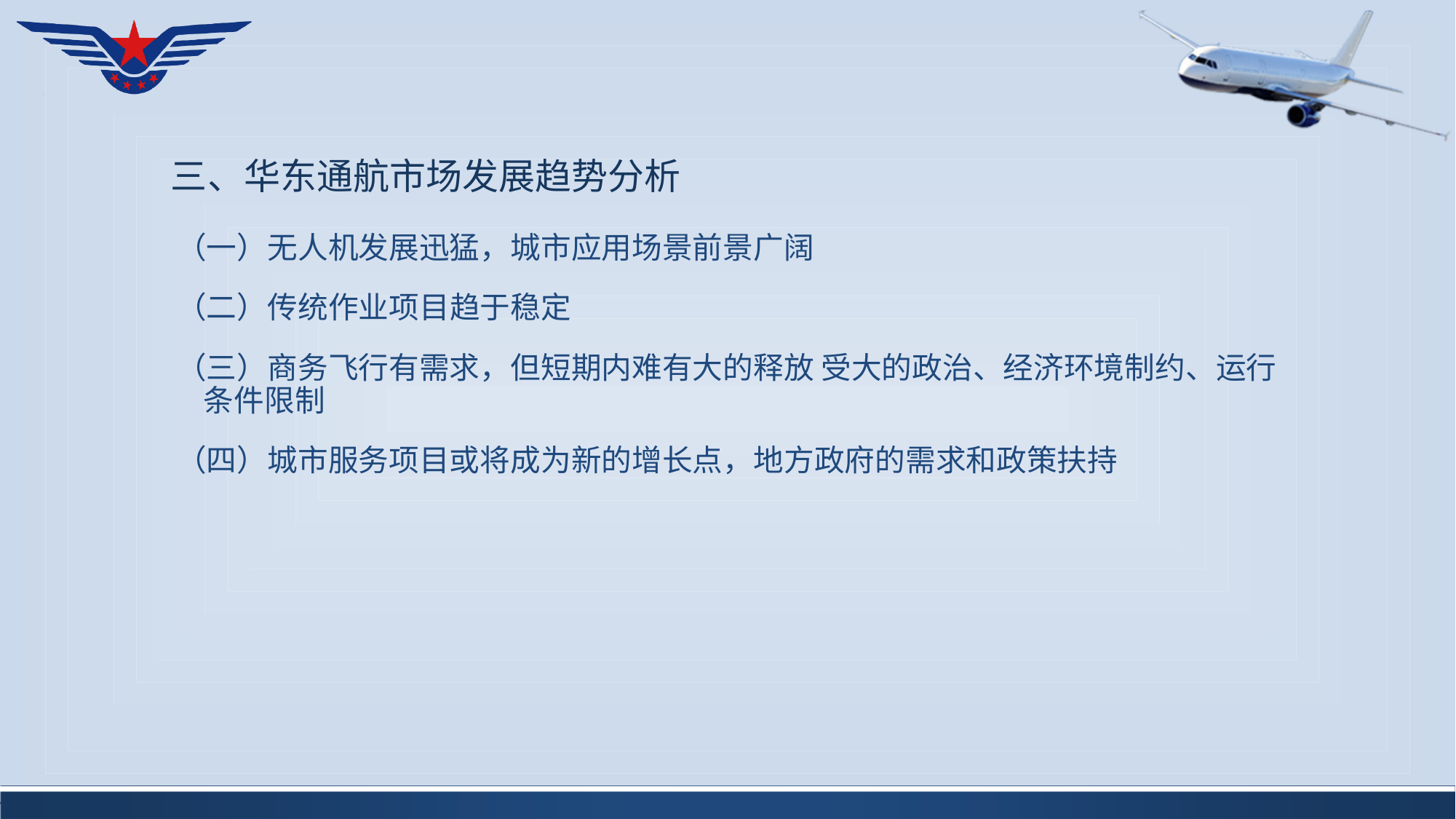

三、华东通航市场发展趋势分析
（一）无人机发展迅猛，城市应用场景前景广阔
（二）传统作业项目趋于稳定
（三）商务飞行有需求，但短期内难有大的释放 受大的政治、经济环境制约、运行条件限制
（四）城市服务项目或将成为新的增长点，地方政府的需求和政策扶持